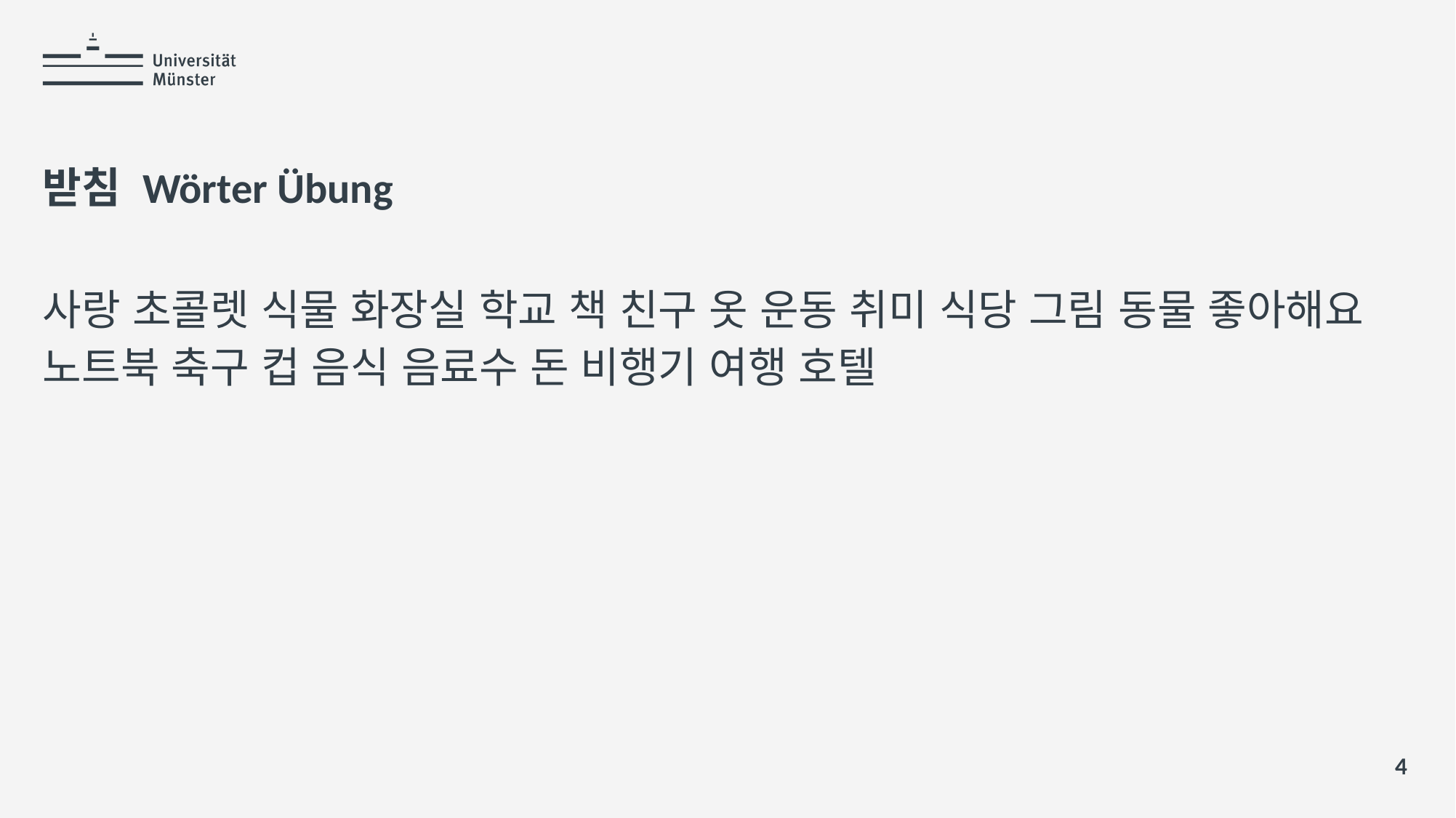

# 받침 Wörter Übung
사랑 초콜렛 식물 화장실 학교 책 친구 옷 운동 취미 식당 그림 동물 좋아해요 노트북 축구 컵 음식 음료수 돈 비행기 여행 호텔
4